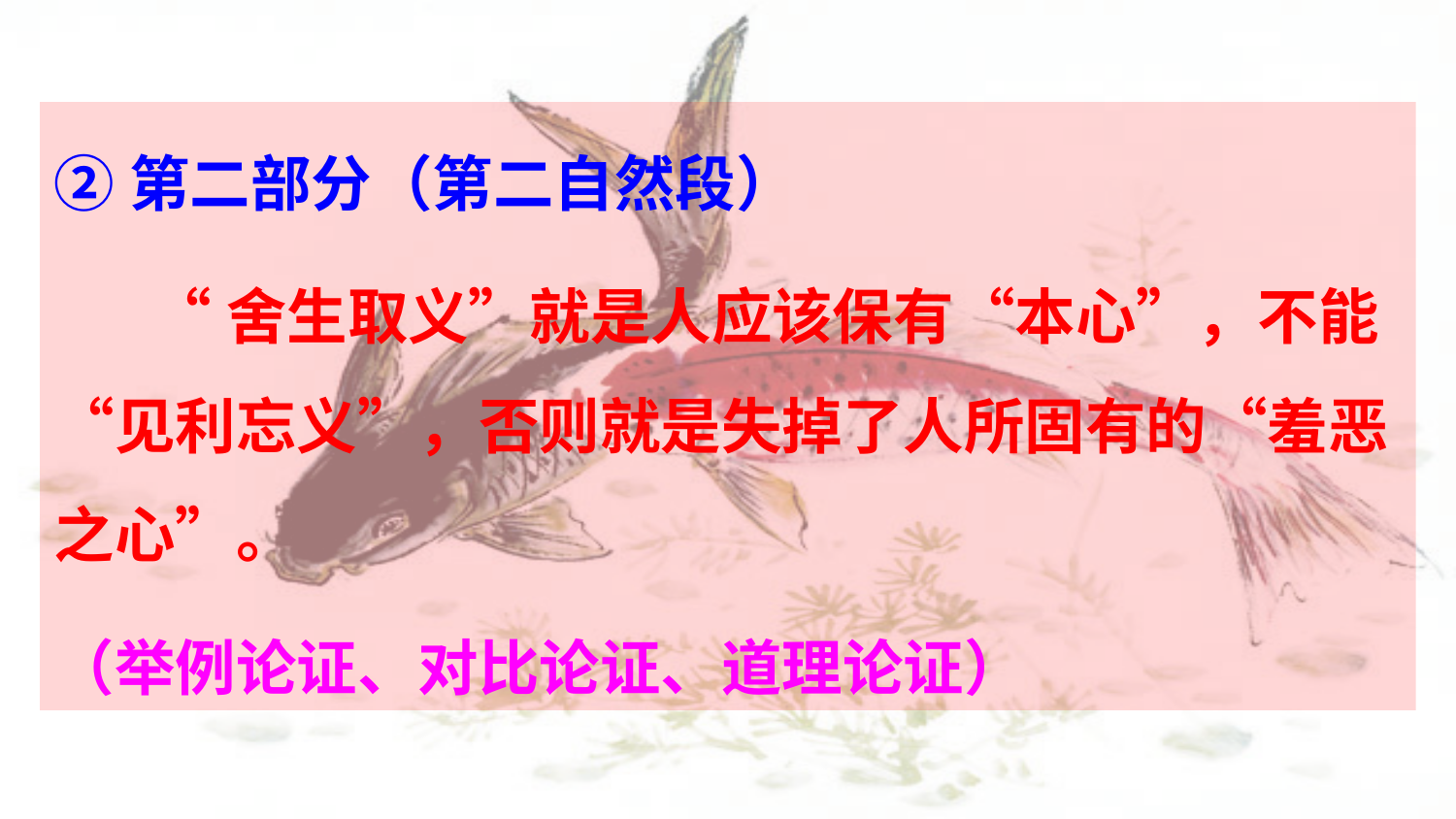

②第二部分（第二自然段）
       “舍生取义”就是人应该保有“本心”，不能“见利忘义”，否则就是失掉了人所固有的“羞恶之心”。
（举例论证、对比论证、道理论证）